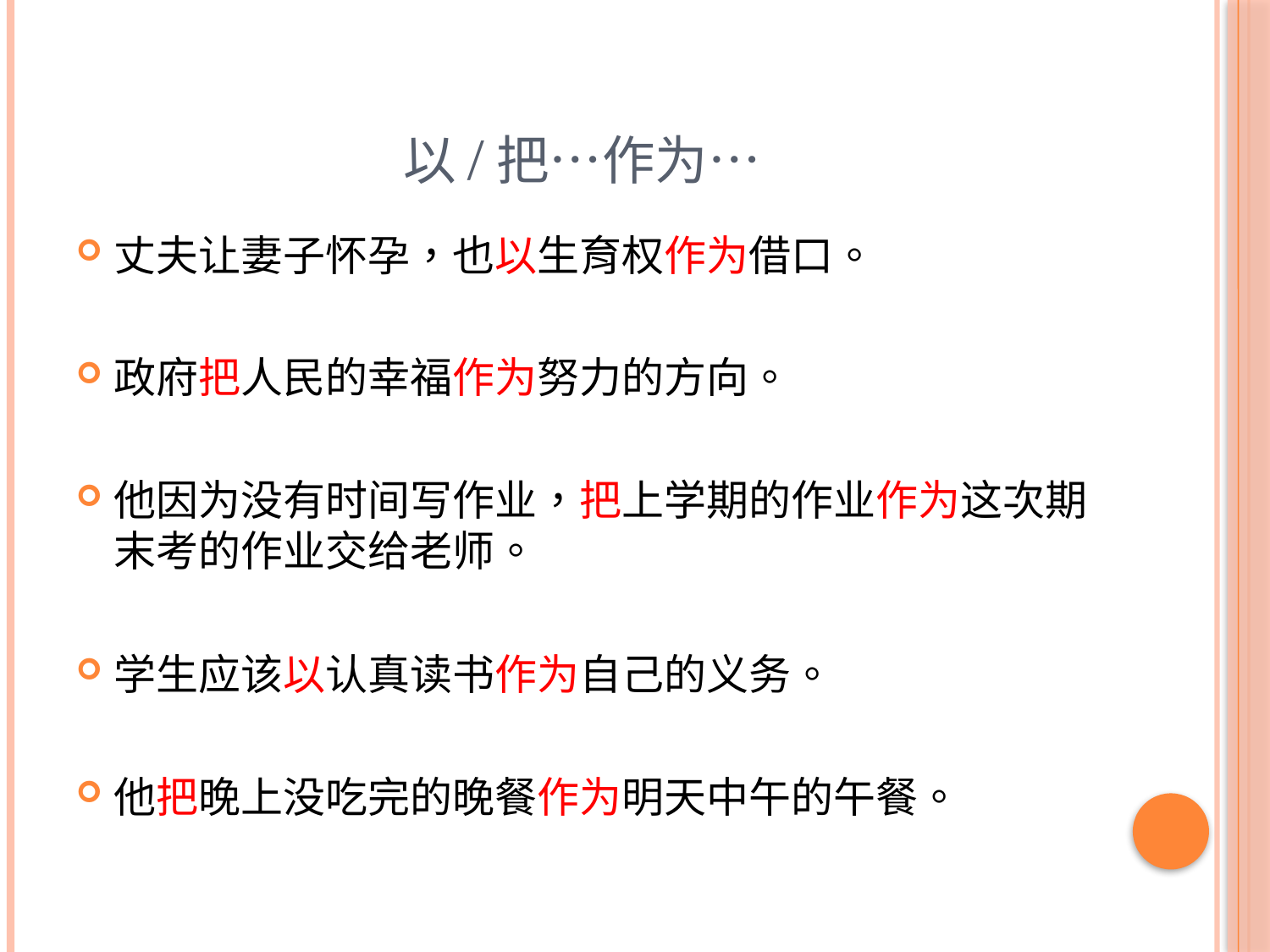

# 以/把…作为…
丈夫让妻子怀孕，也以生育权作为借口。

政府把人民的幸福作为努力的方向。

他因为没有时间写作业，把上学期的作业作为这次期末考的作业交给老师。

学生应该以认真读书作为自己的义务。

他把晚上没吃完的晚餐作为明天中午的午餐。